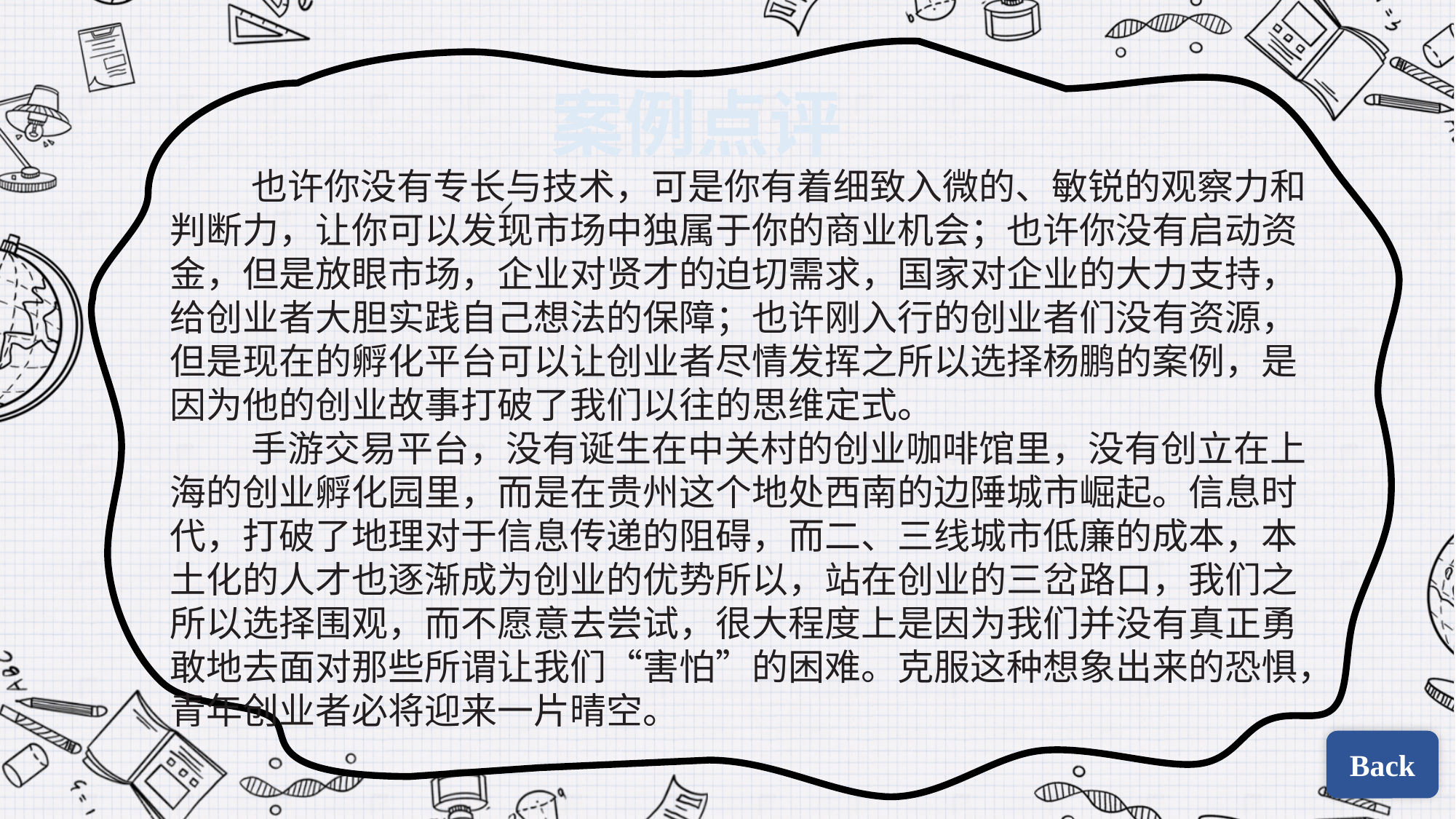

案例点评
     也许你没有专长与技术，可是你有着细致入微的、敏锐的观察力和判断力，让你可以发现市场中独属于你的商业机会；也许你没有启动资金，但是放眼市场，企业对贤才的迫切需求，国家对企业的大力支持，给创业者大胆实践自己想法的保障；也许刚入行的创业者们没有资源，但是现在的孵化平台可以让创业者尽情发挥之所以选择杨鹏的案例，是因为他的创业故事打破了我们以往的思维定式。
     手游交易平台，没有诞生在中关村的创业咖啡馆里，没有创立在上海的创业孵化园里，而是在贵州这个地处西南的边陲城市崛起。信息时代，打破了地理对于信息传递的阻碍，而二、三线城市低廉的成本，本土化的人才也逐渐成为创业的优势所以，站在创业的三岔路口，我们之所以选择围观，而不愿意去尝试，很大程度上是因为我们并没有真正勇敢地去面对那些所谓让我们“害怕”的困难。克服这种想象出来的恐惧，青年创业者必将迎来一片晴空。

Back